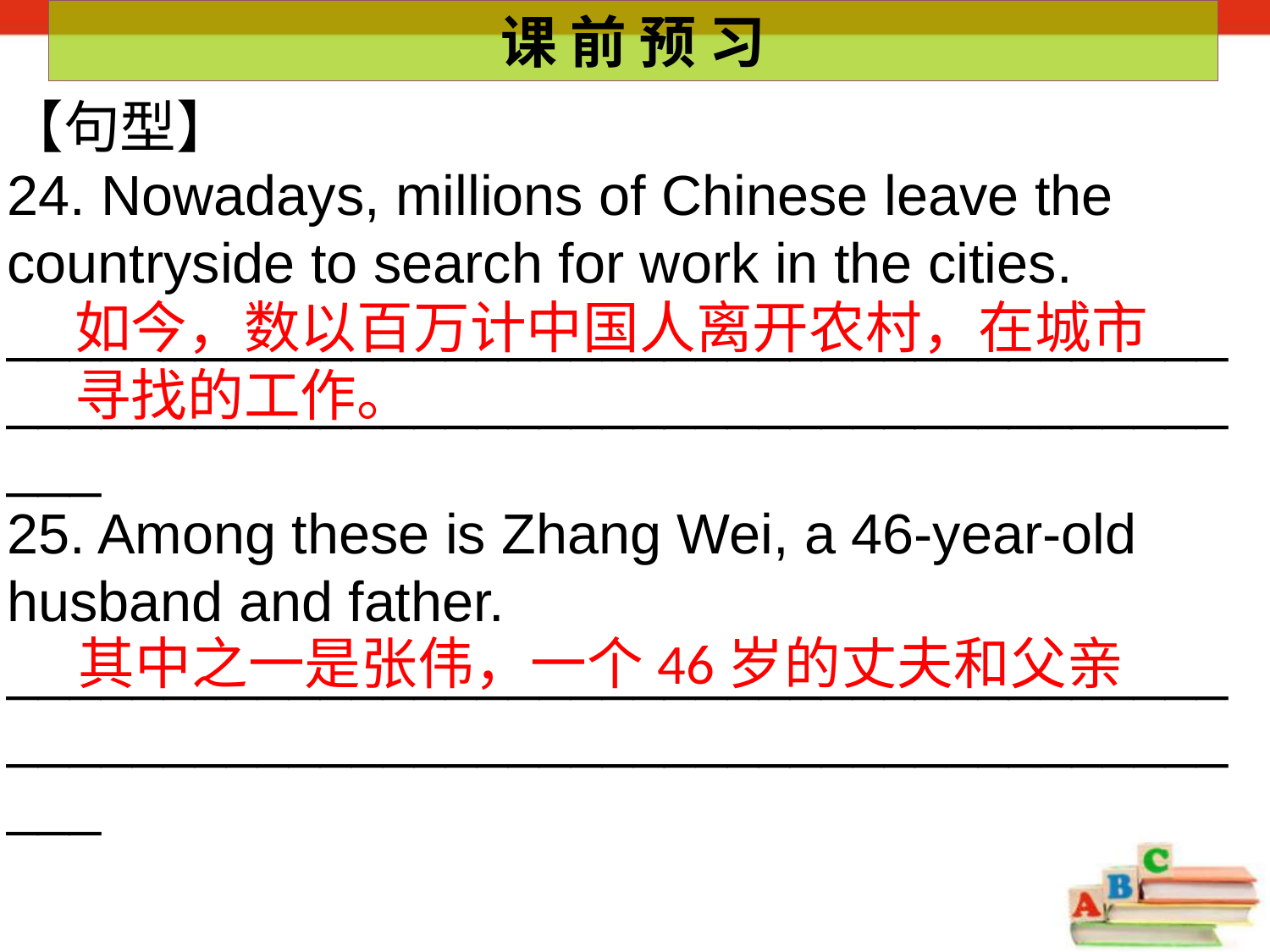

课 前 预 习
【句型】
24. Nowadays, millions of Chinese leave the countryside to search for work in the cities.
_________________________________________________________________________________
25. Among these is Zhang Wei, a 46-year-old husband and father.
_________________________________________________________________________________
如今，数以百万计中国人离开农村，在城市寻找的工作。
其中之一是张伟，一个46岁的丈夫和父亲